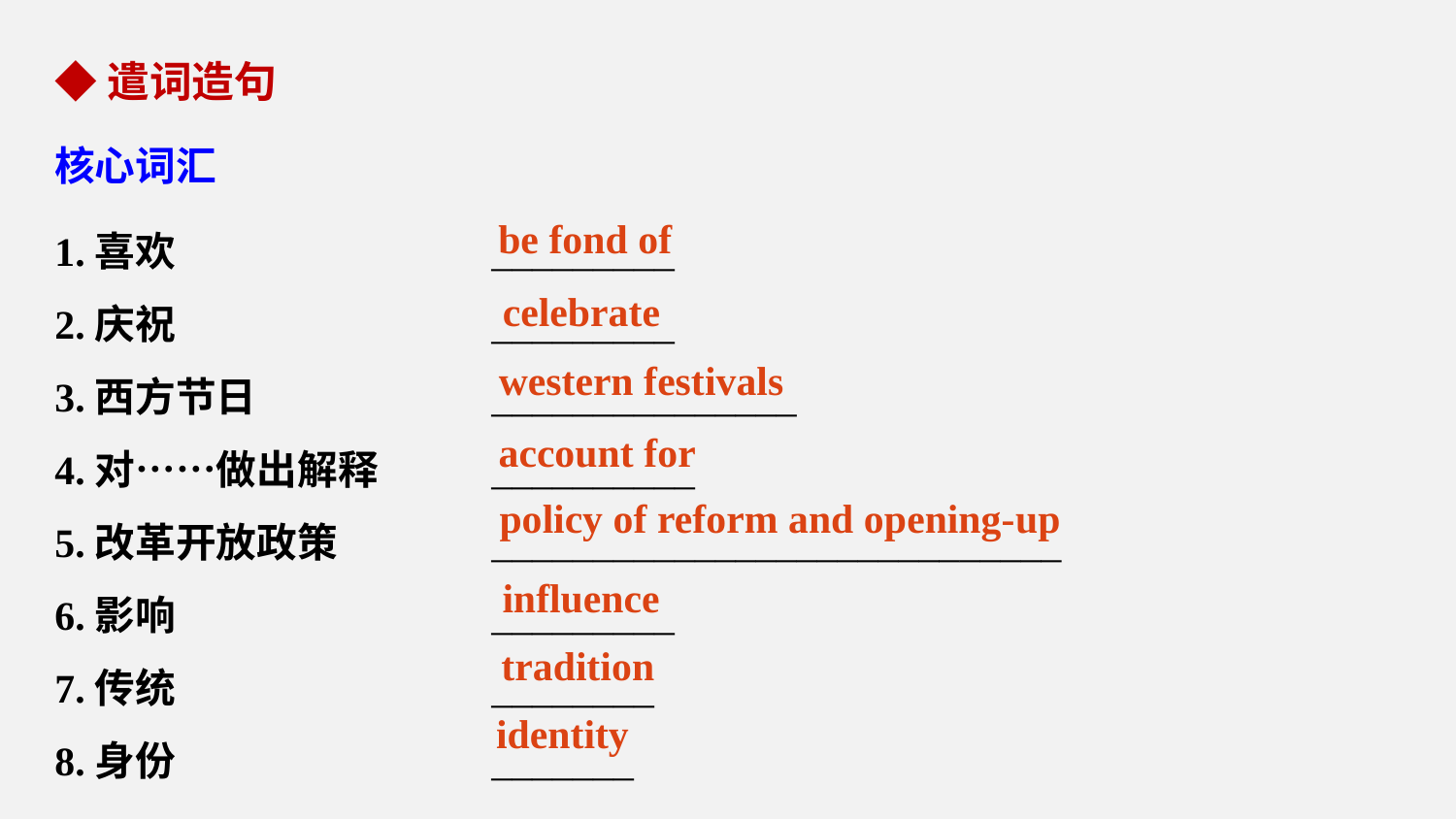

◆遣词造句
核心词汇
1.喜欢			_________
2.庆祝			_________
3.西方节日		_______________
4.对……做出解释	__________
5.改革开放政策		____________________________
6.影响			_________
7.传统			________
8.身份			_______
be fond of
celebrate
western festivals
account for
policy of reform and opening-­up
influence
tradition
identity